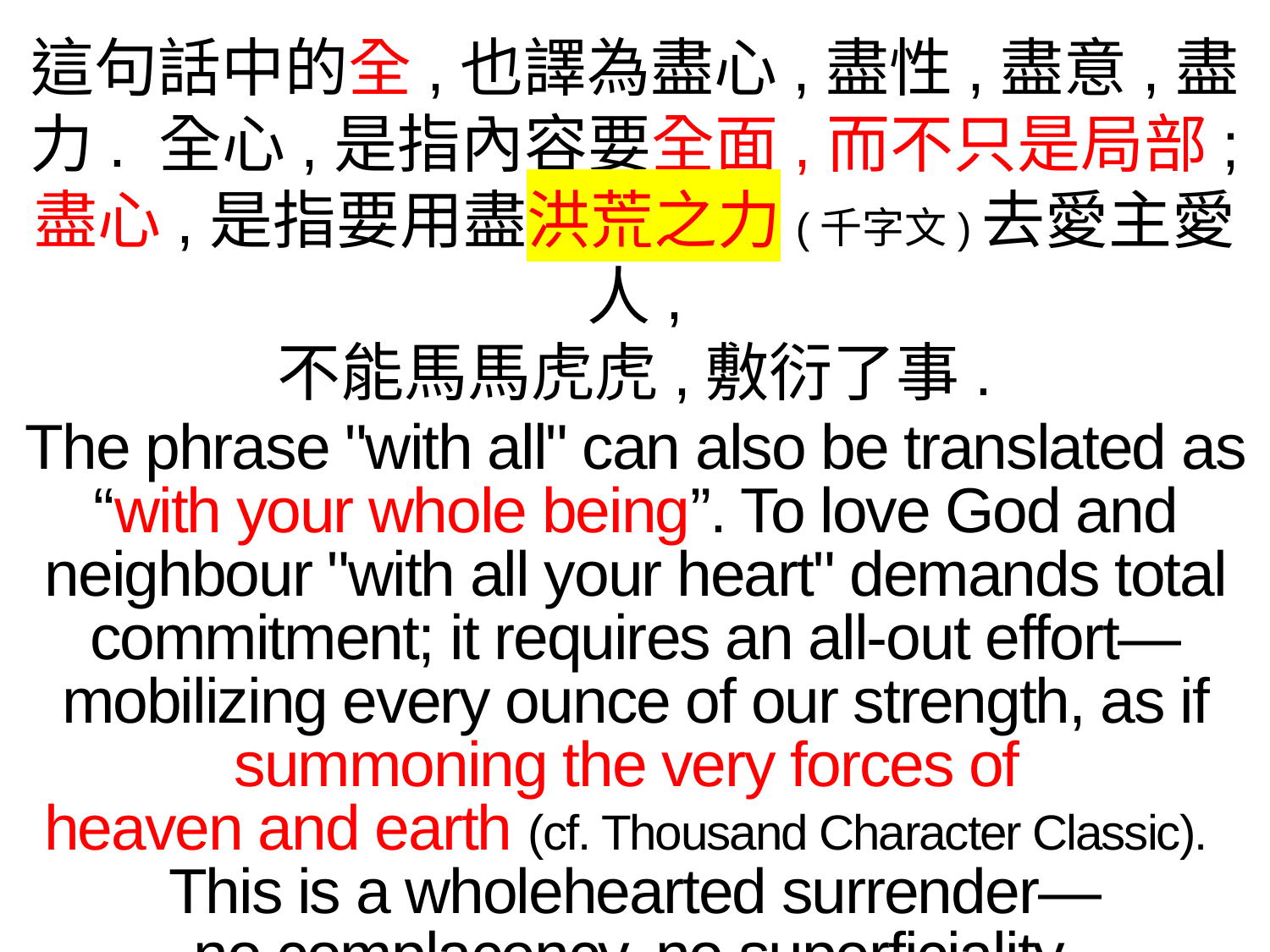

這句話中的全,也譯為盡心,盡性,盡意,盡力. 全心,是指內容要全面,而不只是局部; 盡心,是指要用盡洪荒之力(千字文)去愛主愛人,
不能馬馬虎虎,敷衍了事.
The phrase "with all" can also be translated as “with your whole being”. To love God and neighbour "with all your heart" demands total commitment; it requires an all-out effort—mobilizing every ounce of our strength, as if summoning the very forces of
heaven and earth (cf. Thousand Character Classic).
This is a wholehearted surrender—
no complacency, no superficiality.